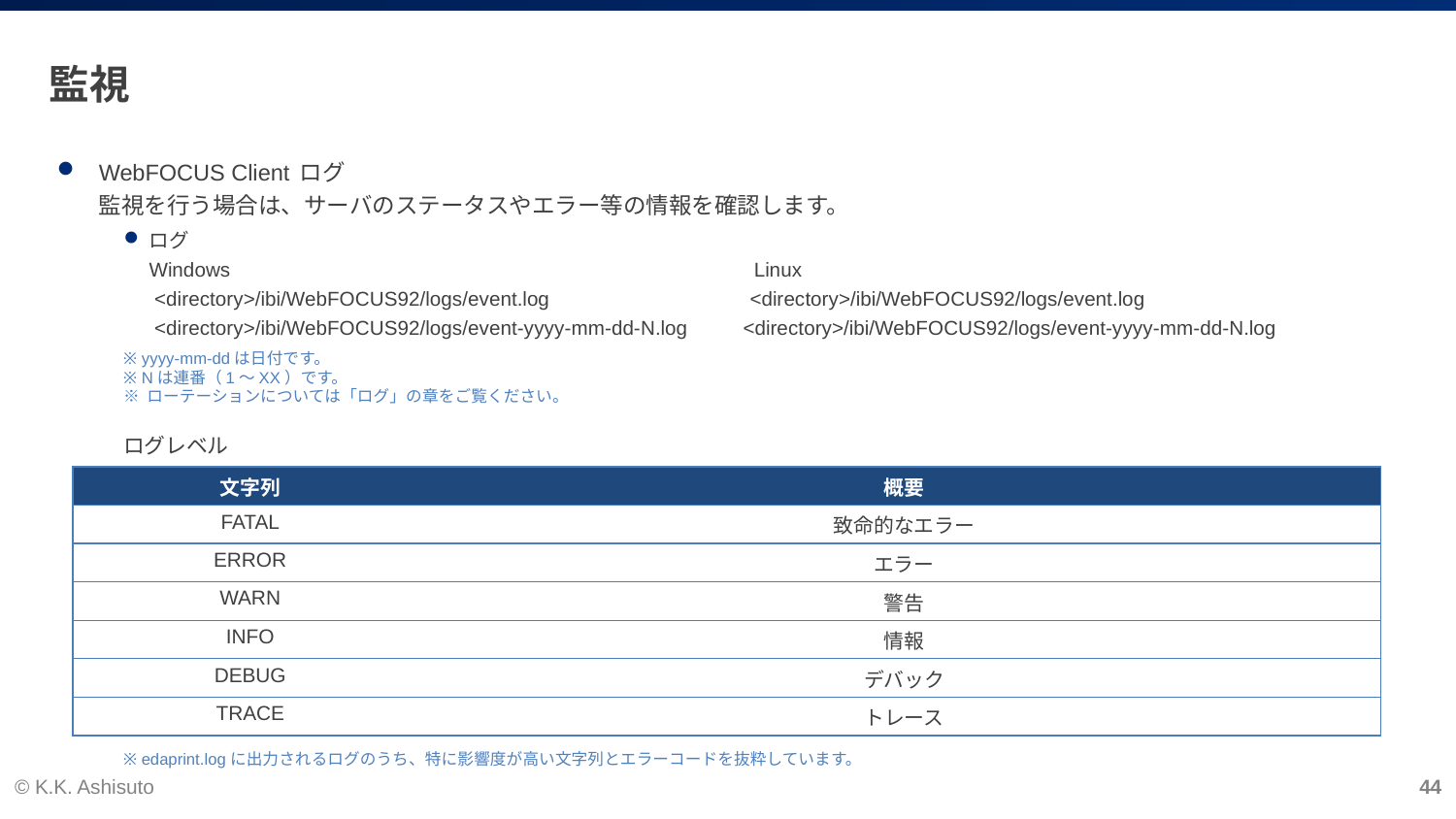

# 監視
WebFOCUS Client ログ
監視を行う場合は、サーバのステータスやエラー等の情報を確認します。
ログ
Windows                                                                                              Linux
 <directory>/ibi/WebFOCUS92/logs/event.log                                    <directory>/ibi/WebFOCUS92/logs/event.log
 <directory>/ibi/WebFOCUS92/logs/event-yyyy-mm-dd-N.log          <directory>/ibi/WebFOCUS92/logs/event-yyyy-mm-dd-N.log
※ yyyy-mm-ddは日付です。
※ Nは連番（1～XX）です。
※ ローテーションについては「ログ」の章をご覧ください。
ログレベル
| 文字列 | 概要 |
| --- | --- |
| FATAL | 致命的なエラー |
| ERROR | エラー |
| WARN | 警告 |
| INFO | 情報 |
| DEBUG | デバック |
| TRACE | トレース |
※ edaprint.logに出力されるログのうち、特に影響度が高い文字列とエラーコードを抜粋しています。
© K.K. Ashisuto
44